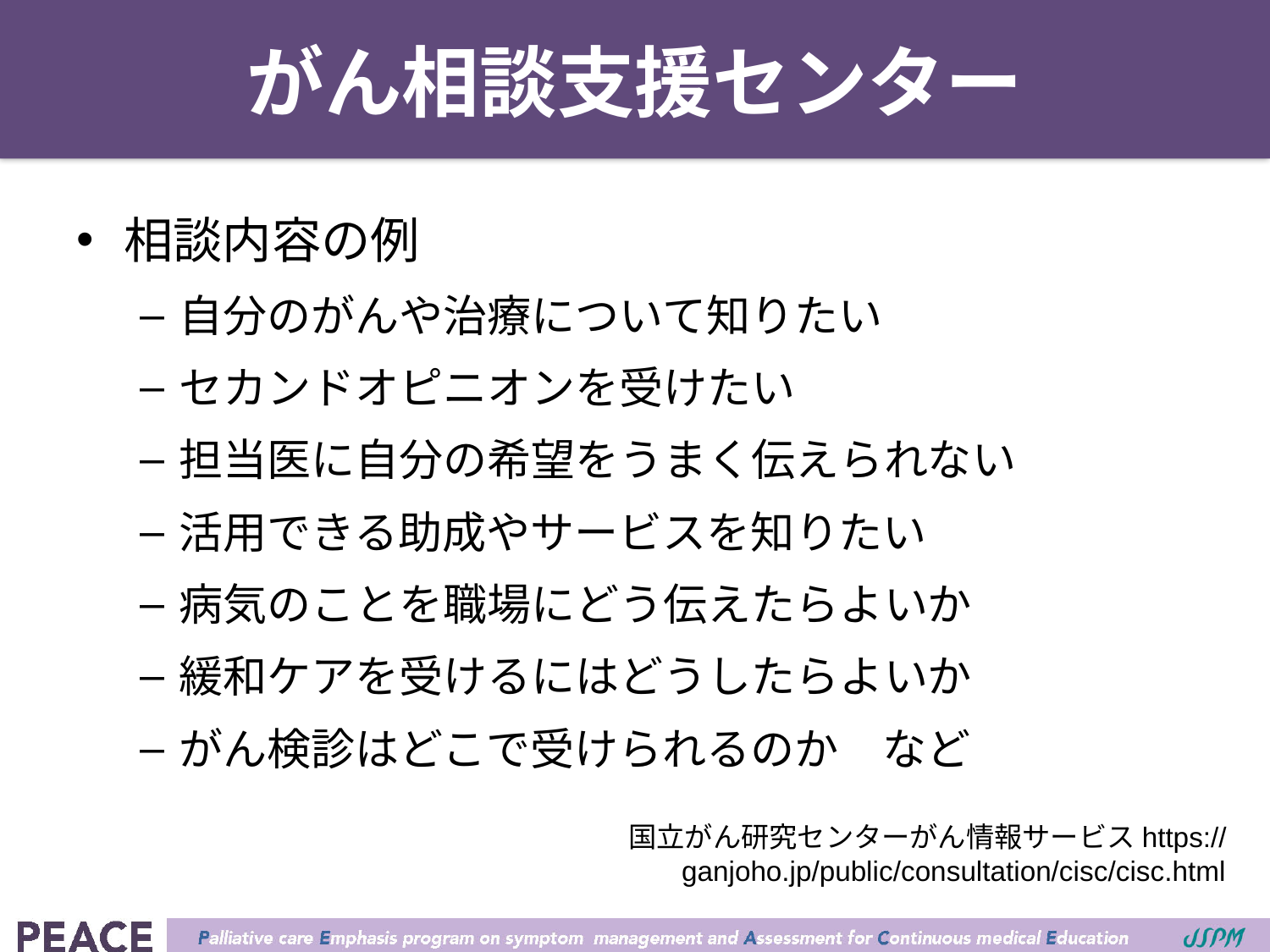

# がん相談支援センター
相談内容の例
自分のがんや治療について知りたい
セカンドオピニオンを受けたい
担当医に自分の希望をうまく伝えられない
活用できる助成やサービスを知りたい
病気のことを職場にどう伝えたらよいか
緩和ケアを受けるにはどうしたらよいか
がん検診はどこで受けられるのか　など
国立がん研究センターがん情報サービスhttps://ganjoho.jp/public/consultation/cisc/cisc.html